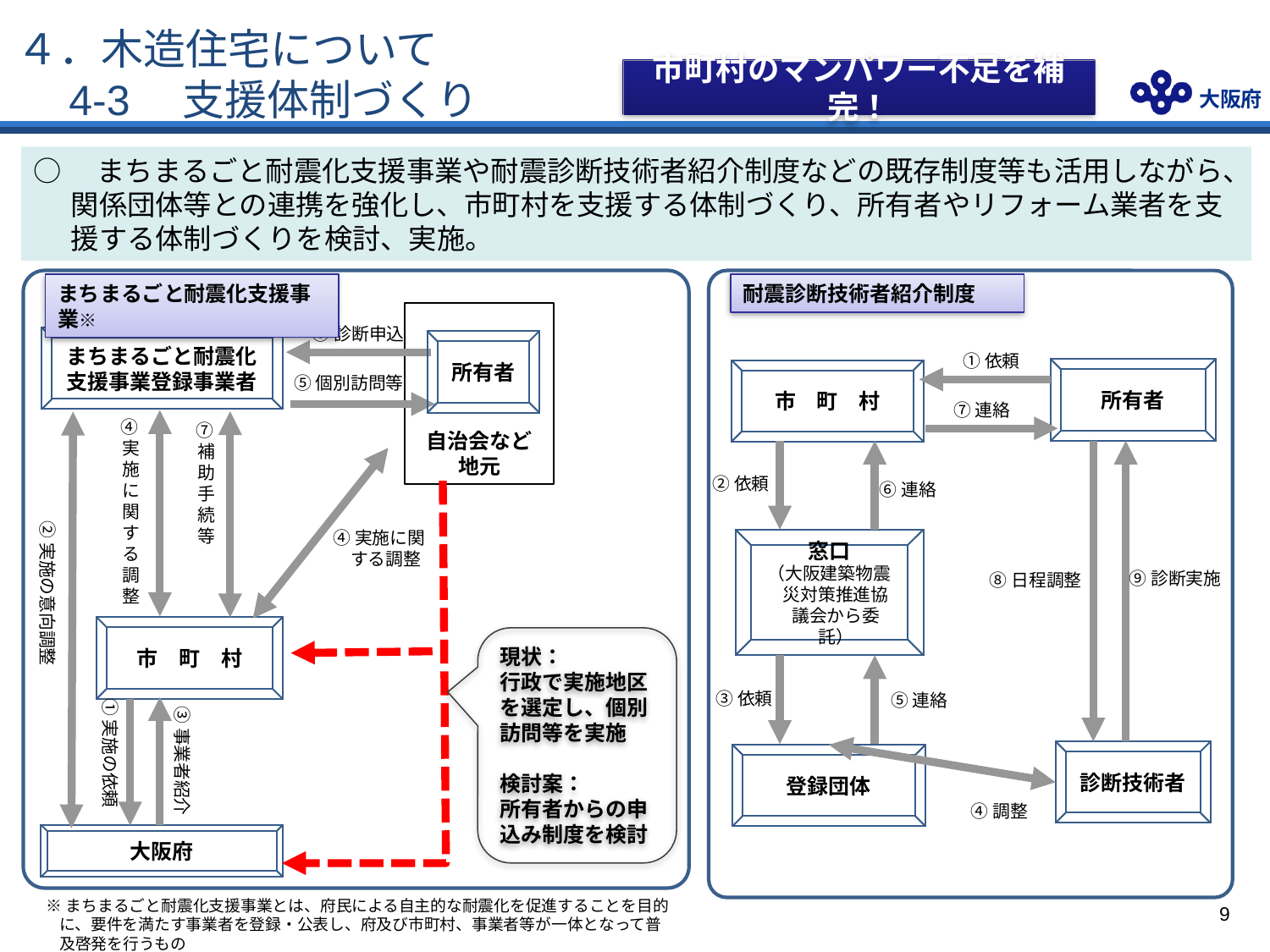

４．木造住宅について
　4-3　支援体制づくり
市町村のマンパワー不足を補完！
○　まちまるごと耐震化支援事業や耐震診断技術者紹介制度などの既存制度等も活用しながら、関係団体等との連携を強化し、市町村を支援する体制づくり、所有者やリフォーム業者を支援する体制づくりを検討、実施。

まちまるごと耐震化支援事業※
耐震診断技術者紹介制度
自治会など
地元
⑥診断申込
まちまるごと耐震化
支援事業登録事業者
所有者
①依頼
所有者
市　町　村
⑤個別訪問等
⑦連絡
②実施の意向調整
②依頼
⑥連絡

⑦補助手続等
④実施に関する調整
④実施に関する調整
窓口
（大阪建築物震災対策推進協議会から委託）
⑨診断実施
⑧日程調整
市　町　村
現状：
行政で実施地区を選定し、個別訪問等を実施

検討案：
所有者からの申込み制度を検討
③事業者紹介
③依頼
⑤連絡
①実施の依頼
診断技術者
登録団体
④調整
大阪府
※まちまるごと耐震化支援事業とは、府民による自主的な耐震化を促進することを目的に、要件を満たす事業者を登録・公表し、府及び市町村、事業者等が一体となって普及啓発を行うもの
9